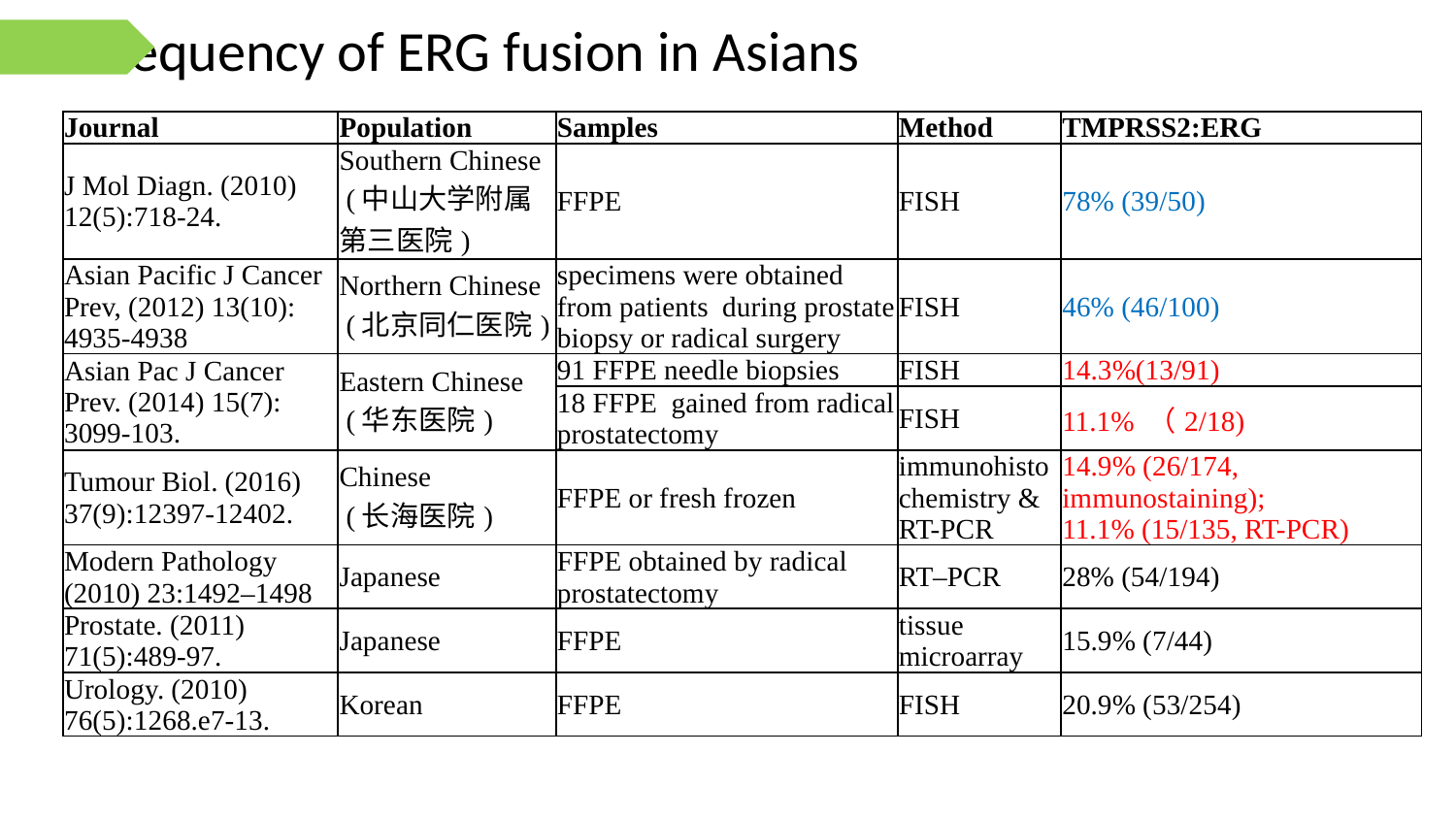

# Frequency of ERG fusion in Asians

| Journal | Population | Samples | Method | TMPRSS2:ERG |
| --- | --- | --- | --- | --- |
| J Mol Diagn. (2010) 12(5):718-24. | Southern Chinese (中山大学附属第三医院) | FFPE | FISH | 78% (39/50) |
| Asian Pacific J Cancer Prev, (2012) 13(10): 4935-4938 | Northern Chinese (北京同仁医院) | specimens were obtained from patients  during prostate biopsy or radical surgery | FISH | 46% (46/100) |
| Asian Pac J Cancer Prev. (2014) 15(7): 3099-103. | Eastern Chinese  (华东医院) | 91 FFPE needle biopsies | FISH | 14.3%(13/91) |
|  |  | 18 FFPE  gained from radical prostatectomy | FISH | 11.1% （2/18) |
| Tumour Biol. (2016) 37(9):12397-12402. | Chinese  (长海医院) | FFPE or fresh frozen | immunohistochemistry & RT-PCR | 14.9% (26/174, immunostaining); 11.1% (15/135, RT-PCR) |
| Modern Pathology (2010) 23:1492–1498 | Japanese | FFPE obtained by radical prostatectomy | RT–PCR | 28% (54/194) |
| Prostate. (2011) 71(5):489-97. | Japanese | FFPE | tissue microarray | 15.9% (7/44) |
| Urology. (2010) 76(5):1268.e7-13. | Korean | FFPE | FISH | 20.9% (53/254) |